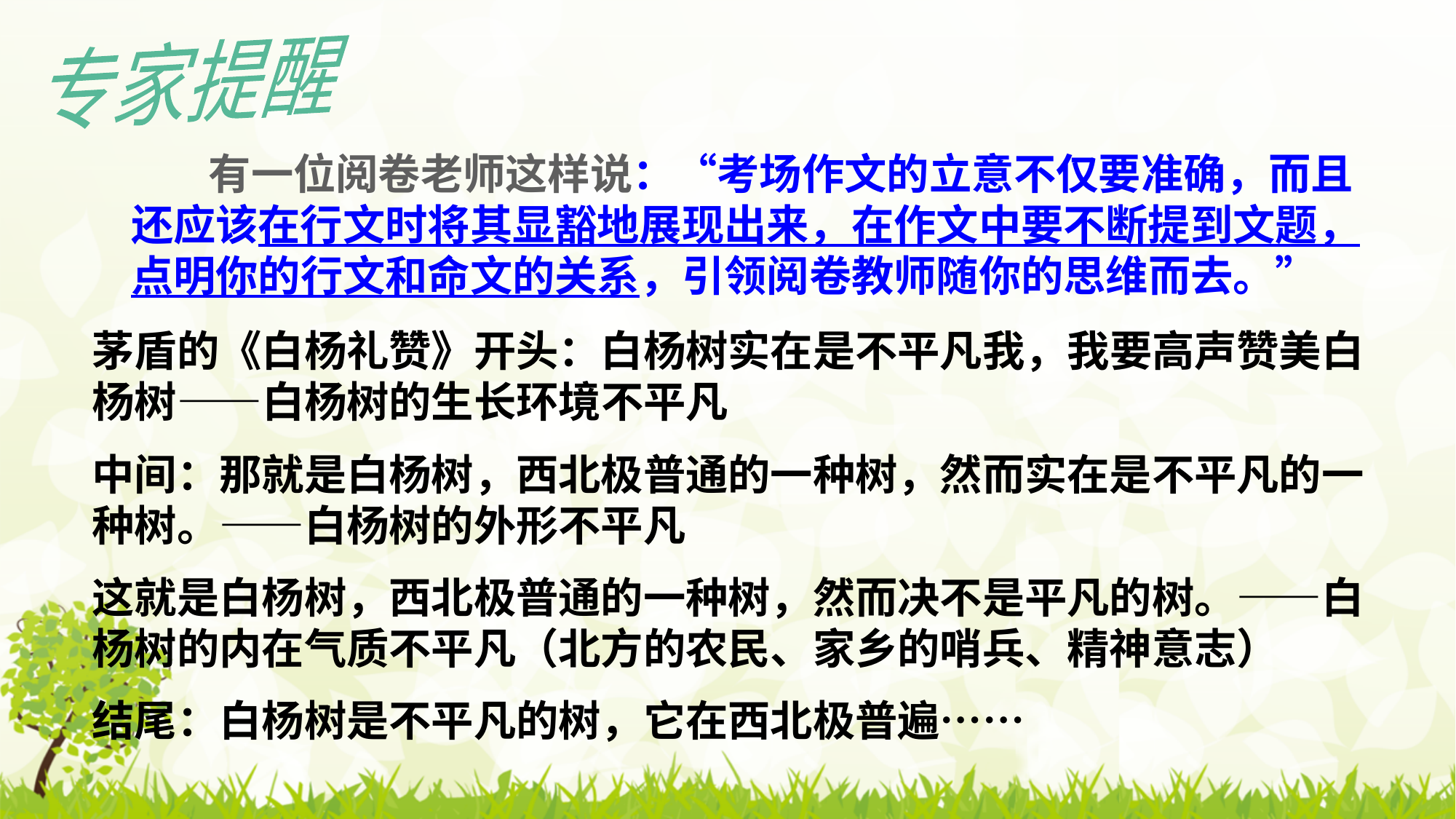

专家提醒
       有一位阅卷老师这样说：“考场作文的立意不仅要准确，而且还应该在行文时将其显豁地展现出来，在作文中要不断提到文题，点明你的行文和命文的关系，引领阅卷教师随你的思维而去。”
茅盾的《白杨礼赞》开头：白杨树实在是不平凡我，我要高声赞美白杨树——白杨树的生长环境不平凡
中间：那就是白杨树，西北极普通的一种树，然而实在是不平凡的一种树。——白杨树的外形不平凡
这就是白杨树，西北极普通的一种树，然而决不是平凡的树。——白杨树的内在气质不平凡（北方的农民、家乡的哨兵、精神意志）
结尾：白杨树是不平凡的树，它在西北极普遍……